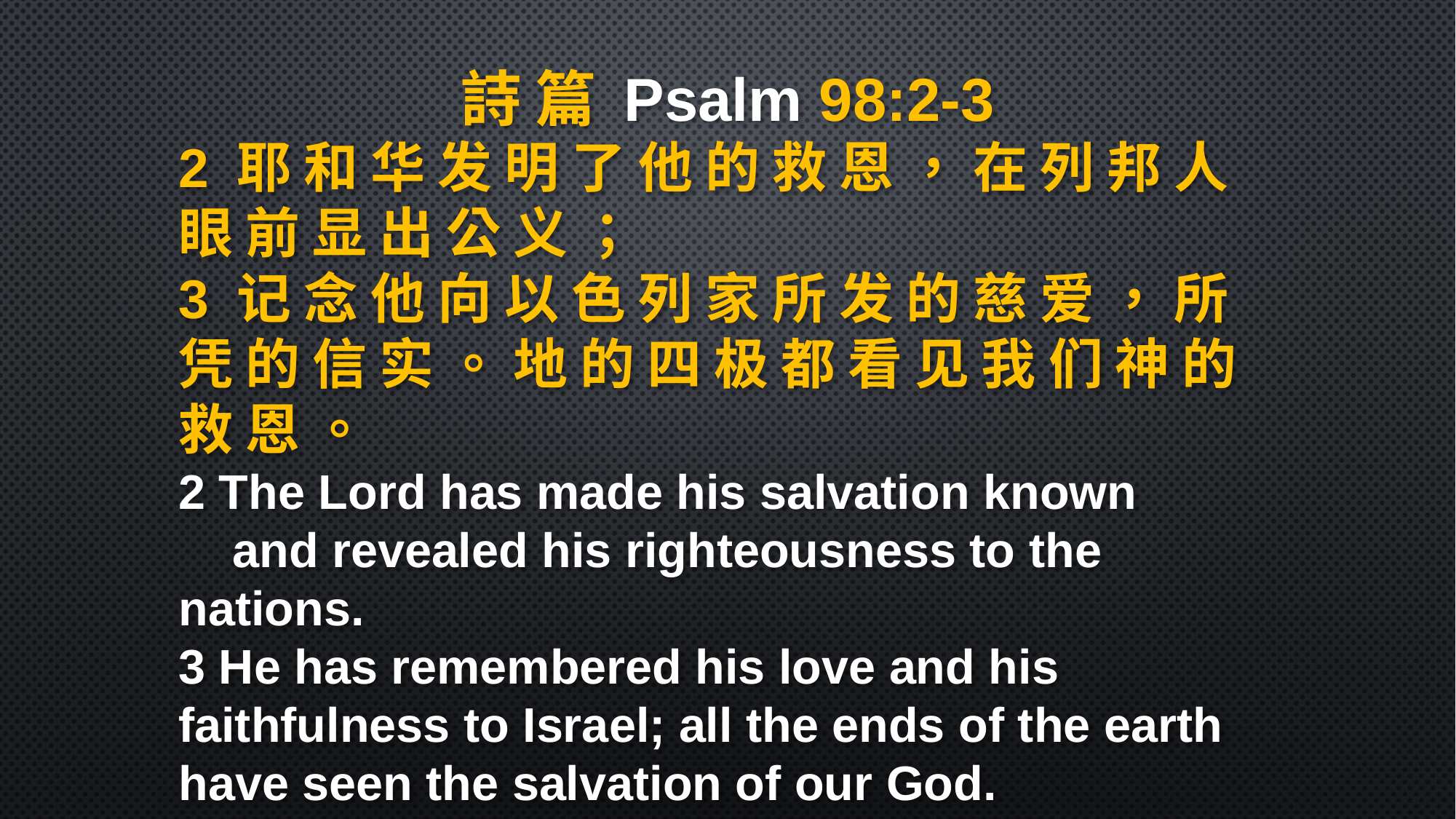

詩 篇 Psalm 98:2-3
2 耶 和 华 发 明 了 他 的 救 恩 ， 在 列 邦 人 眼 前 显 出 公 义 ；
3 记 念 他 向 以 色 列 家 所 发 的 慈 爱 ， 所 凭 的 信 实 。 地 的 四 极 都 看 见 我 们 神 的 救 恩 。
2 The Lord has made his salvation known
    and revealed his righteousness to the nations.
3 He has remembered his love and his faithfulness to Israel; all the ends of the earth have seen the salvation of our God.